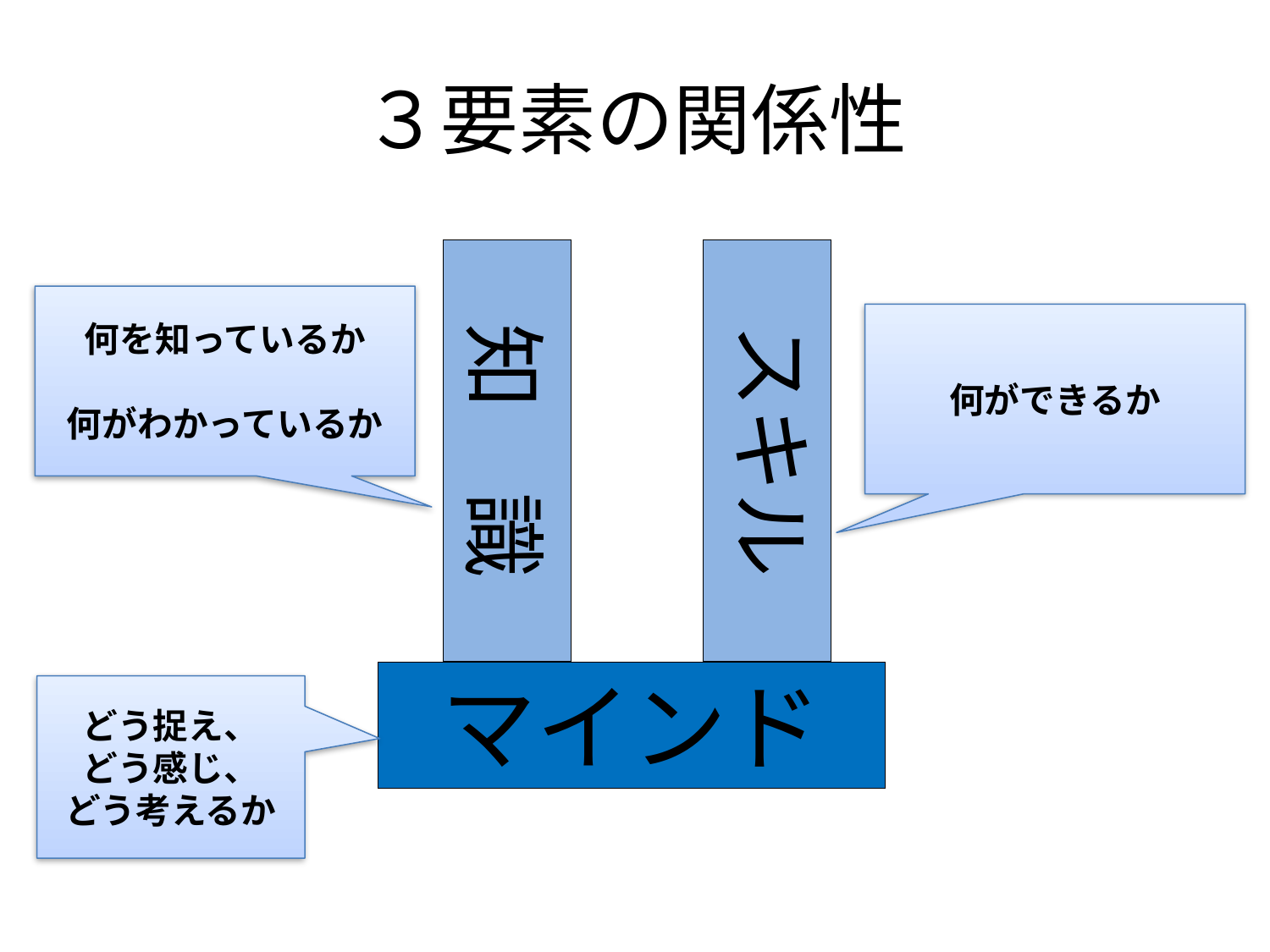

# ３要素の関係性
知　識
スキル
マインド
何を知っているか

何がわかっているか
何ができるか
どう捉え、
どう感じ、
どう考えるか